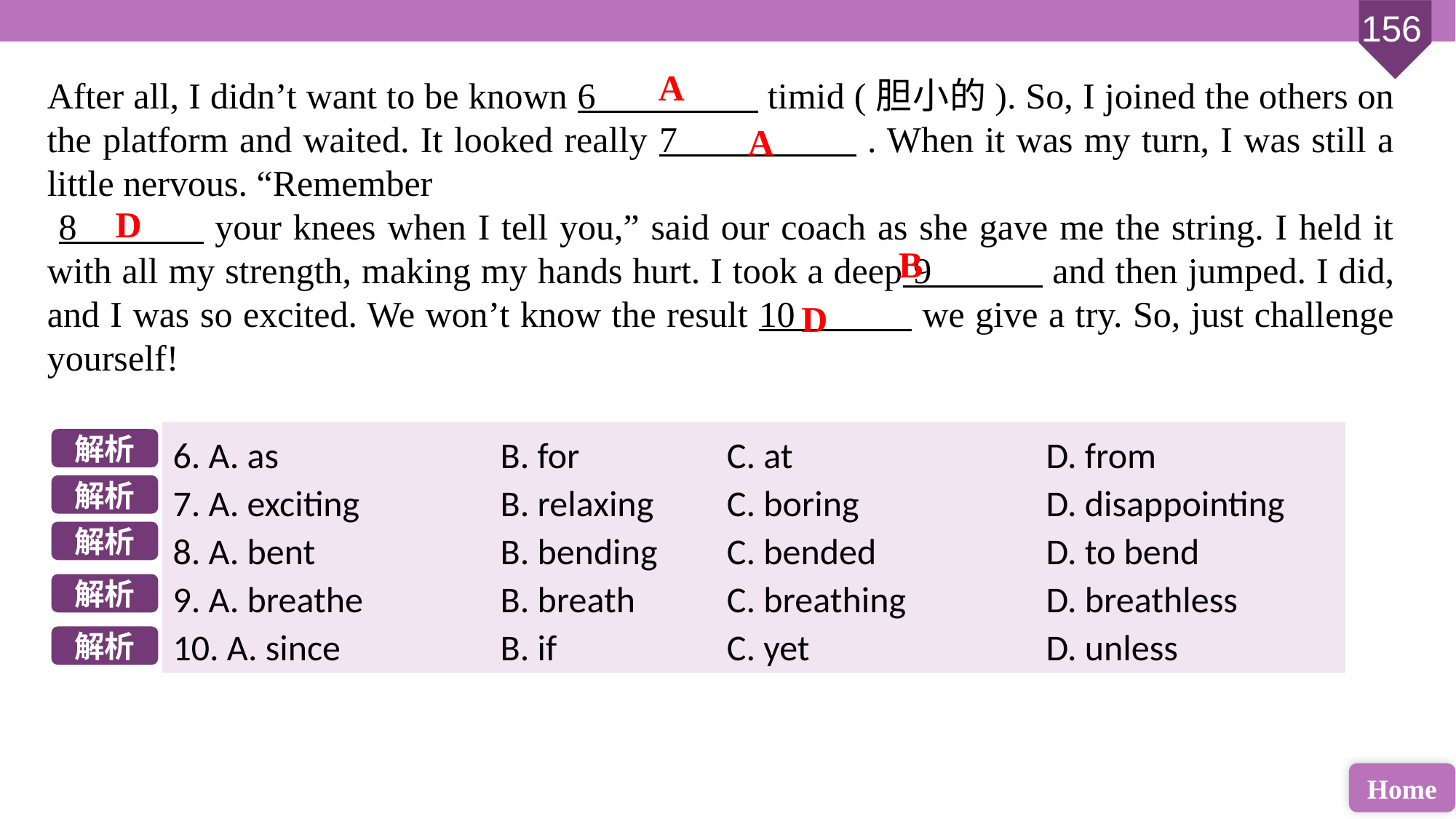

A
After all, I didn’t want to be known 6                  timid (胆小的). So, I joined the others on the platform and waited. It looked really 7                 . When it was my turn, I was still a little nervous. “Remember
 8            your knees when I tell you,” said our coach as she gave me the string. I held it with all my strength, making my hands hurt. I took a deep 9            and then jumped. I did, and I was so excited. We won’t know the result 10            we give a try. So, just challenge yourself!
A
D
B
D
6. A. as 		B. for 		 C. at 			D. from
7. A. exciting 		B. relaxing 	 C. boring 		D. disappointing
8. A. bent		B. bending 	 C. bended 		D. to bend
9. A. breathe 		B. breath 	 C. breathing 		D. breathless
10. A. since 		B. if		 C. yet 			D. unless
解析
解析
解析
解析
解析